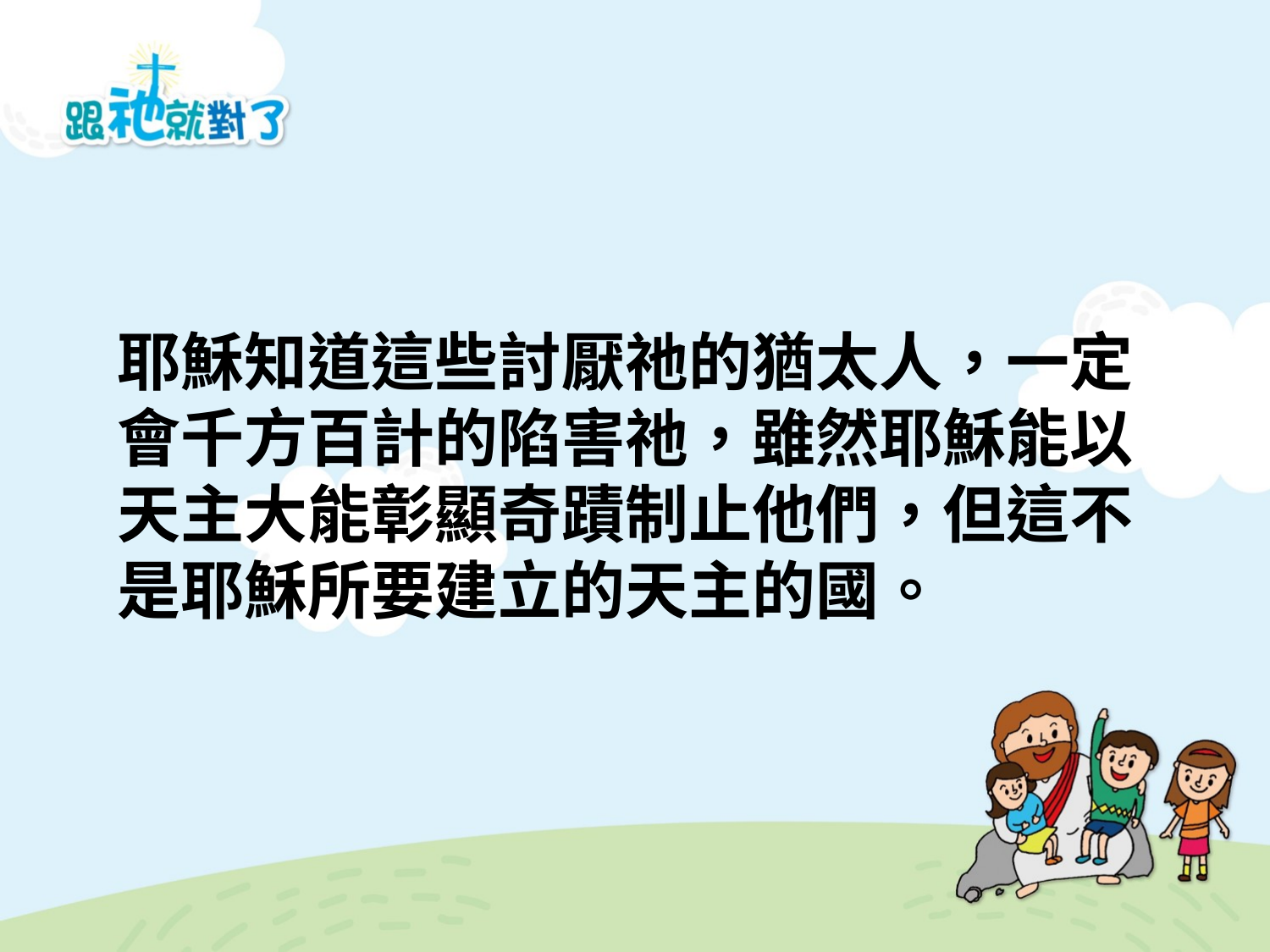

耶穌知道這些討厭祂的猶太人，一定會千方百計的陷害祂，雖然耶穌能以天主大能彰顯奇蹟制止他們，但這不是耶穌所要建立的天主的國。